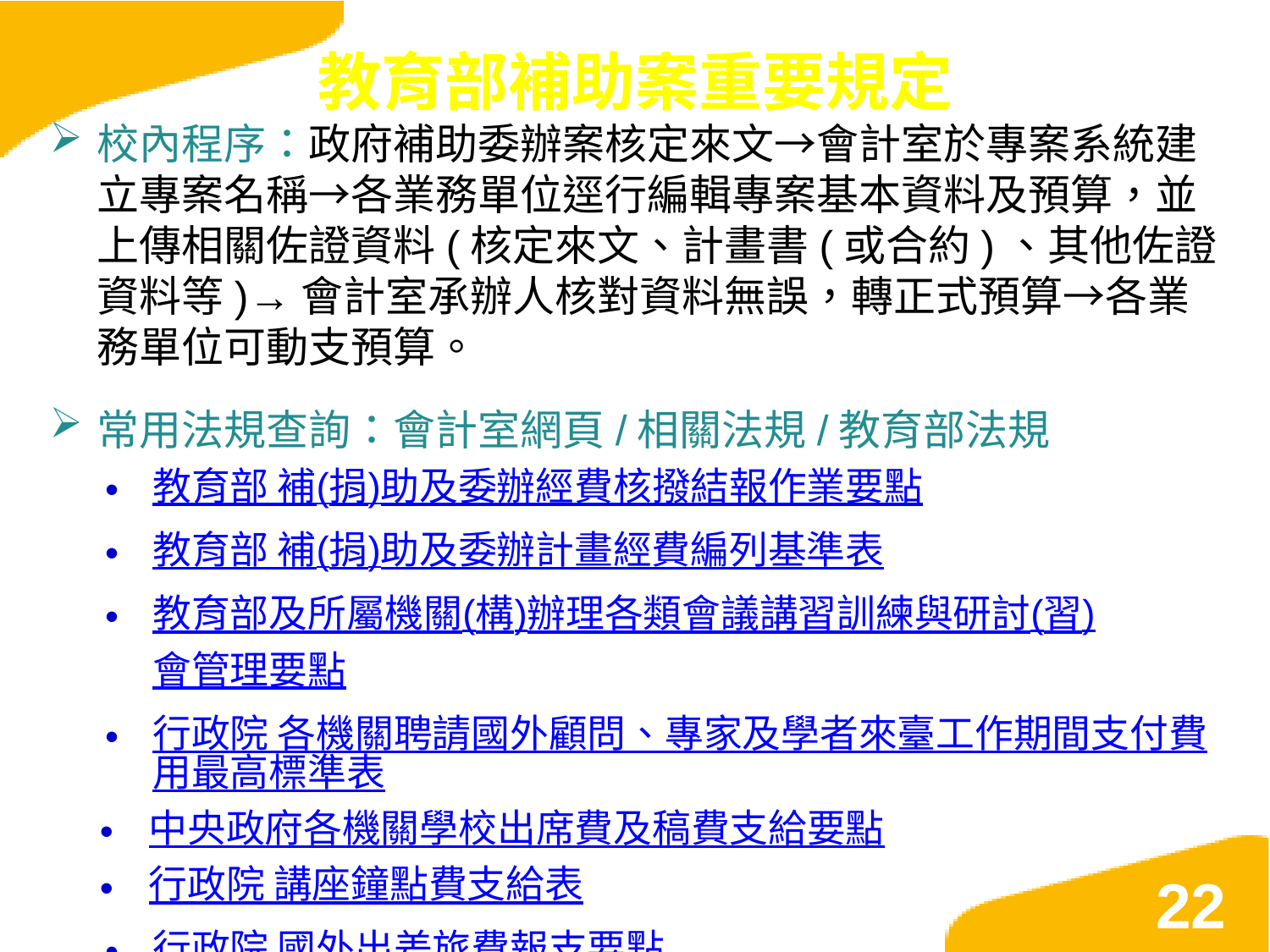

# 教育部補助案重要規定
校內程序：政府補助委辦案核定來文→會計室於專案系統建立專案名稱→各業務單位逕行編輯專案基本資料及預算，並上傳相關佐證資料(核定來文、計畫書(或合約)、其他佐證資料等)→會計室承辦人核對資料無誤，轉正式預算→各業務單位可動支預算。
常用法規查詢：會計室網頁/相關法規/教育部法規
教育部 補(捐)助及委辦經費核撥結報作業要點
教育部 補(捐)助及委辦計畫經費編列基準表
教育部及所屬機關(構)辦理各類會議講習訓練與研討(習)會管理要點
行政院 各機關聘請國外顧問、專家及學者來臺工作期間支付費用最高標準表
中央政府各機關學校出席費及稿費支給要點
行政院 講座鐘點費支給表
行政院 國外出差旅費報支要點

22